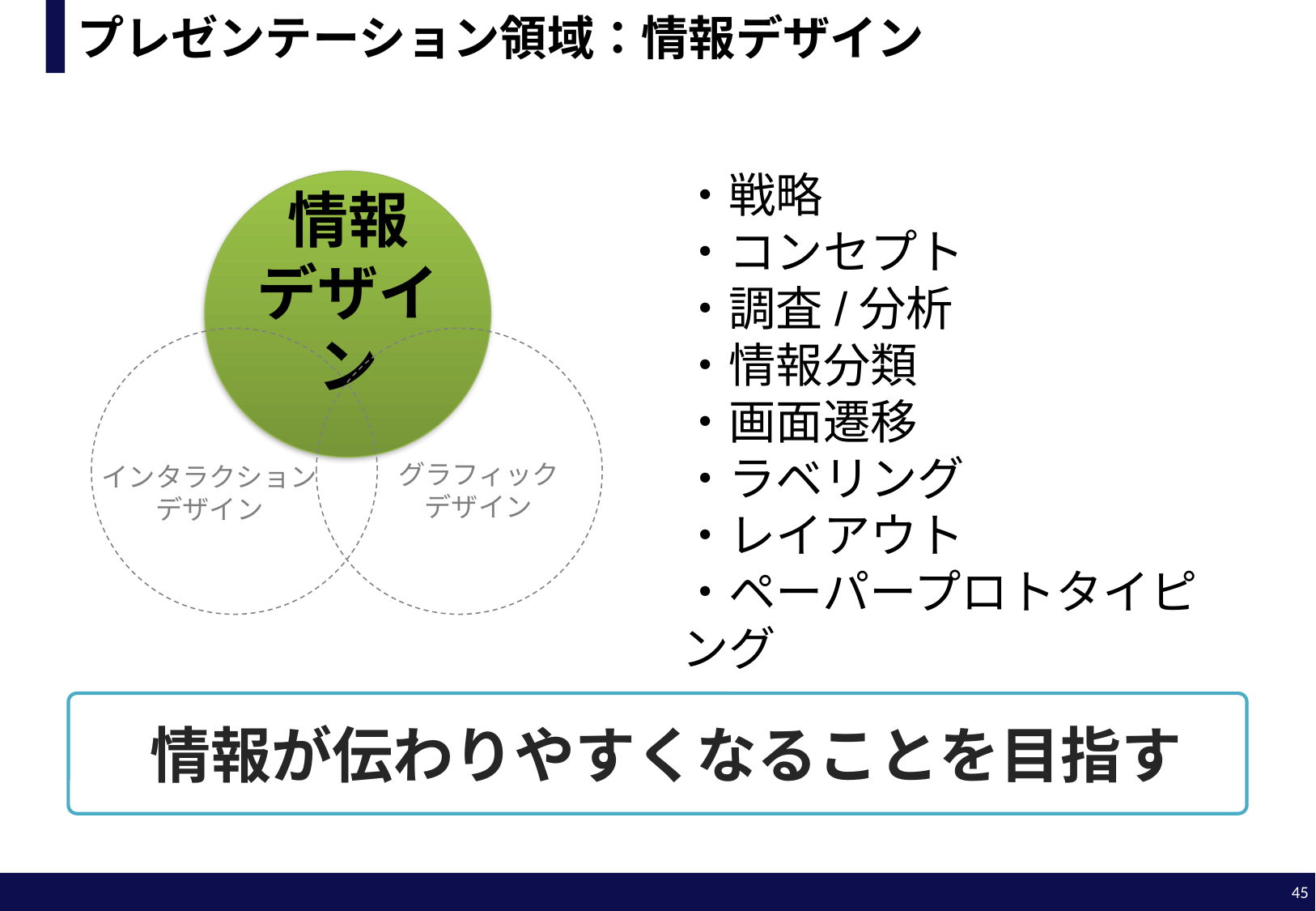

# プレゼンテーション領域：情報デザイン
・戦略
・コンセプト
・調査/分析
・情報分類
・画面遷移
・ラベリング
・レイアウト
・ペーパープロトタイピング

情報
デザイン

グラフィック
デザイン
インタラクション
デザイン
情報が伝わりやすくなることを目指す